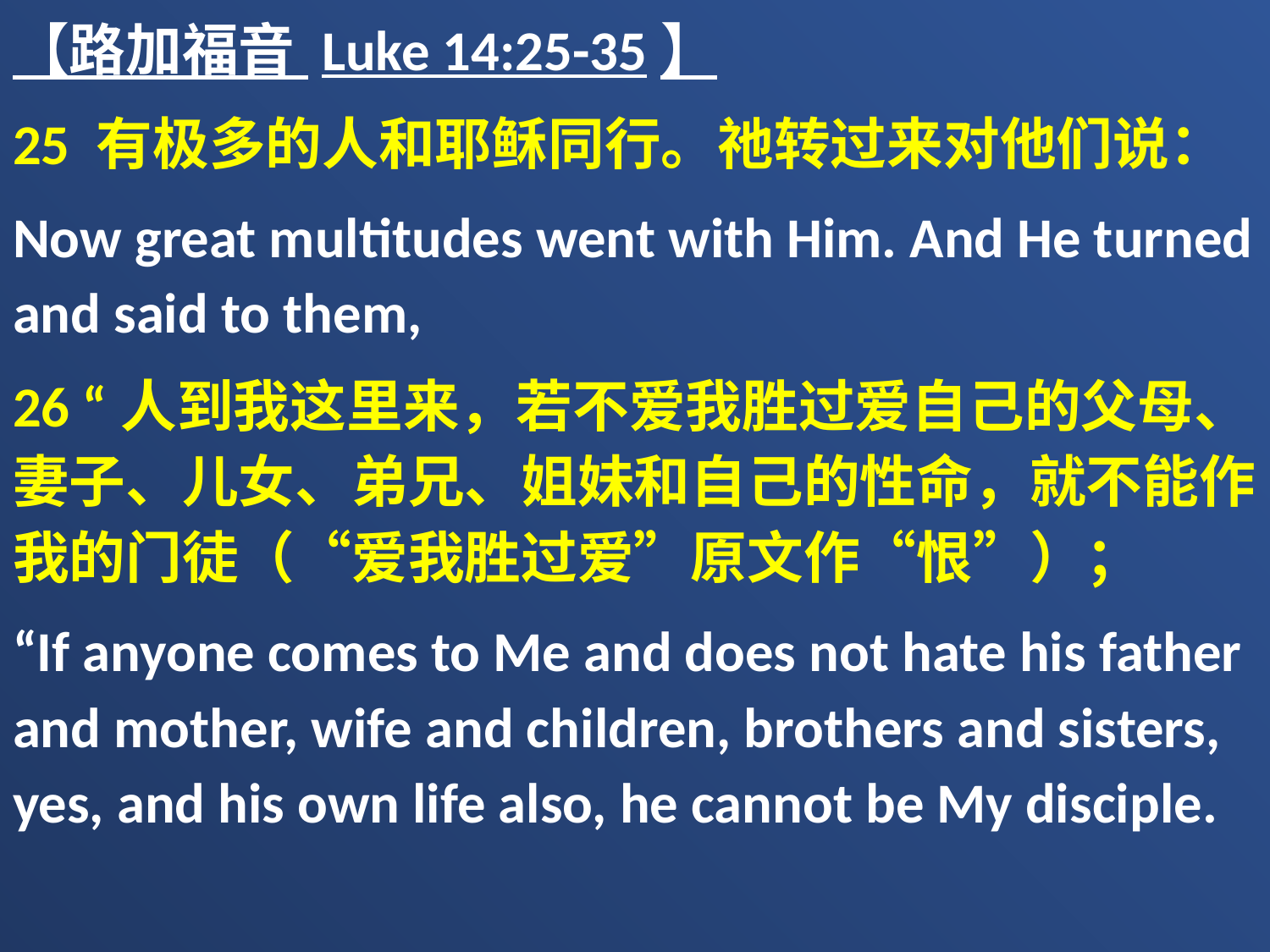

【路加福音 Luke 14:25-35】
25 有极多的人和耶稣同行。祂转过来对他们说：
Now great multitudes went with Him. And He turned and said to them,
26 “人到我这里来，若不爱我胜过爱自己的父母、妻子、儿女、弟兄、姐妹和自己的性命，就不能作我的门徒（“爱我胜过爱”原文作“恨”）；
“If anyone comes to Me and does not hate his father and mother, wife and children, brothers and sisters, yes, and his own life also, he cannot be My disciple.